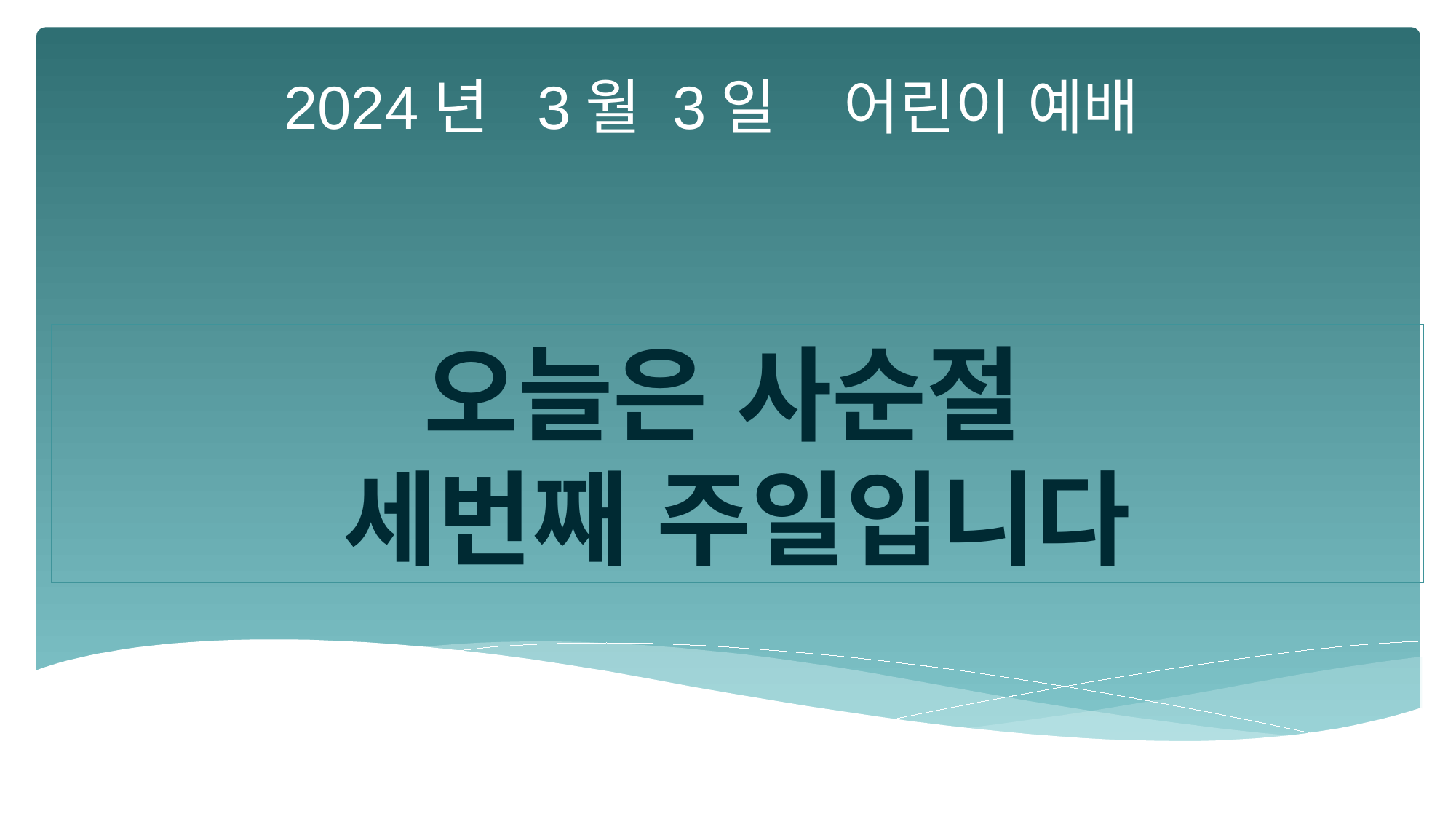

2024년  3월 3일    어린이 예배
오늘은 사순절
세번째 주일입니다